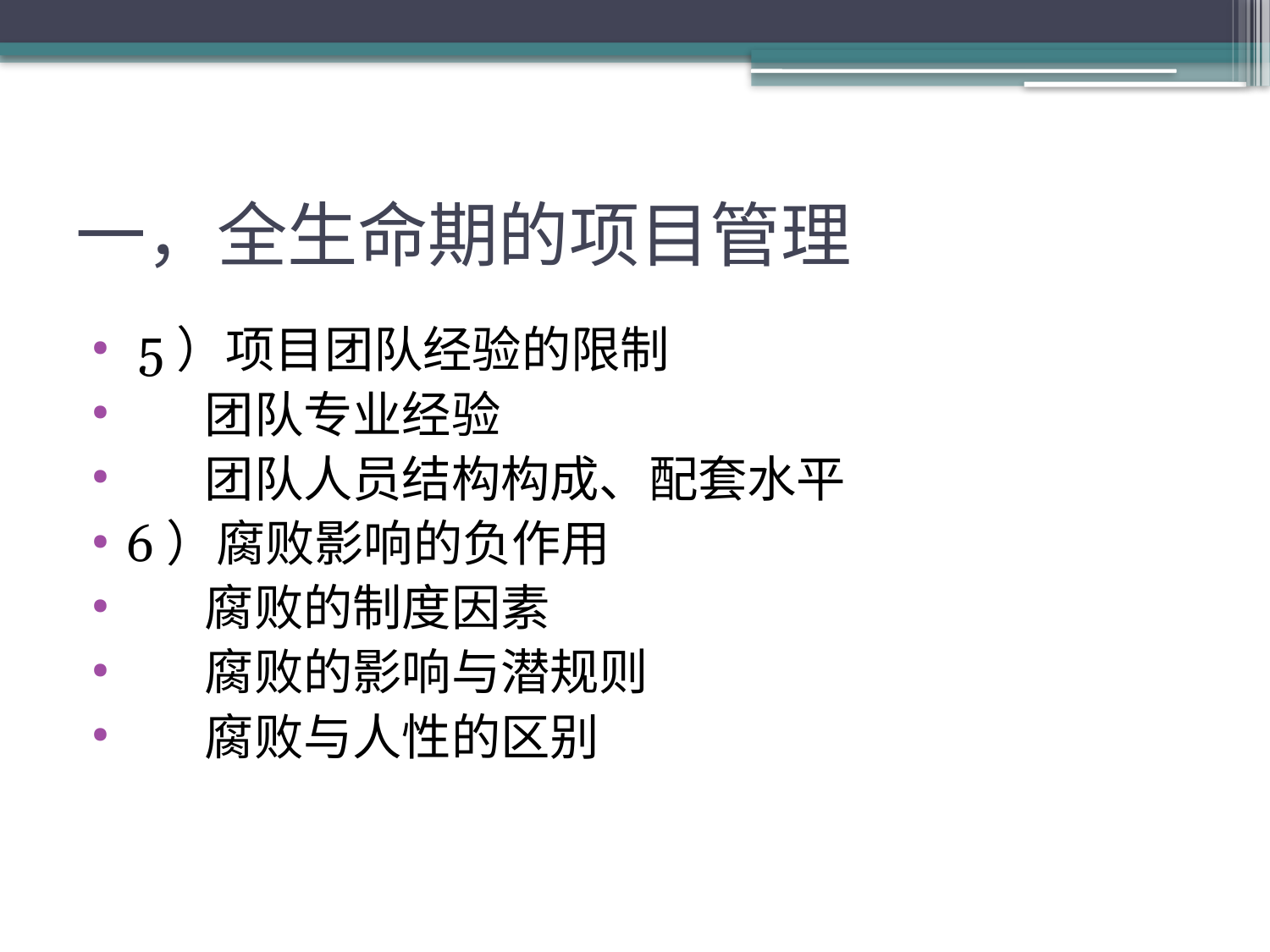

# 一，全生命期的项目管理
 5）项目团队经验的限制
      团队专业经验
      团队人员结构构成、配套水平
6）腐败影响的负作用
      腐败的制度因素
      腐败的影响与潜规则
      腐败与人性的区别